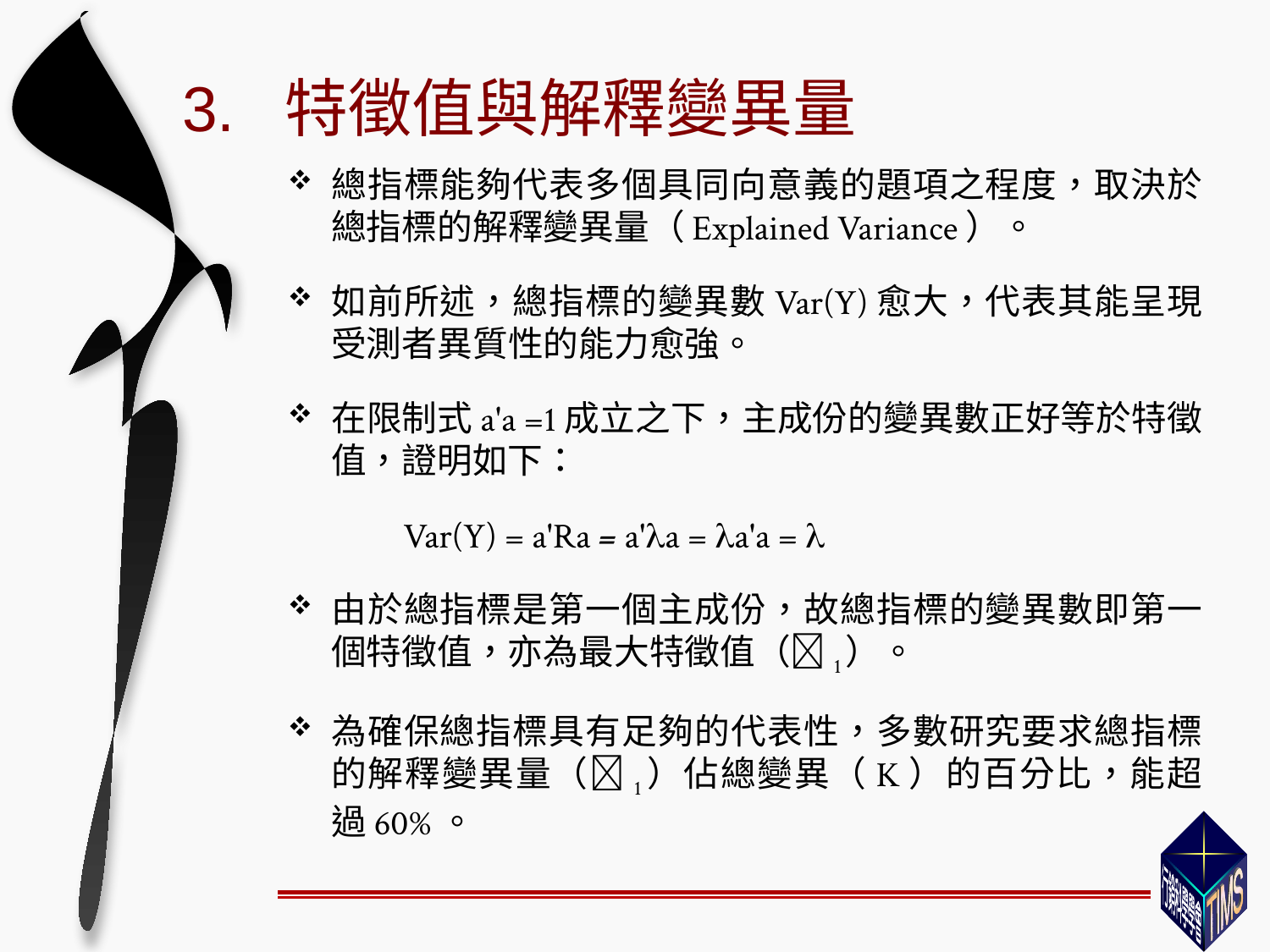

# 特徵值與解釋變異量
總指標能夠代表多個具同向意義的題項之程度，取決於總指標的解釋變異量（Explained Variance）。
如前所述，總指標的變異數Var(Y)愈大，代表其能呈現受測者異質性的能力愈強。
在限制式a'a =1成立之下，主成份的變異數正好等於特徵值，證明如下：
		Var(Y) = a'Ra = a'λa = λa'a = λ
由於總指標是第一個主成份，故總指標的變異數即第一個特徵值，亦為最大特徵值（λ1）。
為確保總指標具有足夠的代表性，多數研究要求總指標的解釋變異量（λ1）佔總變異（K）的百分比，能超過60%。